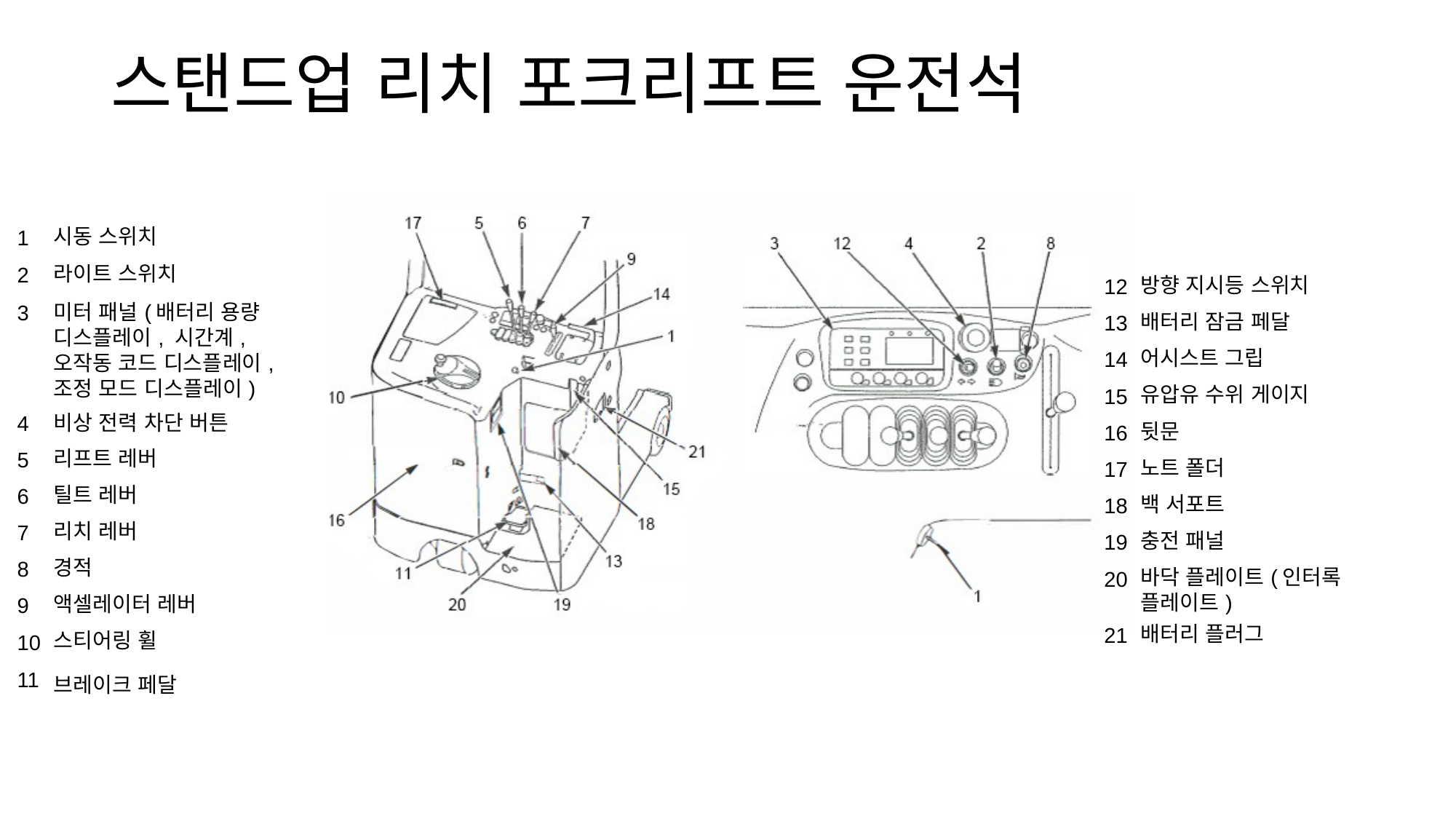

# 스탠드업 리치 포크리프트 운전석

| 1 | 시동 스위치 |
| --- | --- |
| 2 | 라이트 스위치 |
| 3 | 미터 패널(배터리 용량 디스플레이, 시간계, 오작동 코드 디스플레이, 조정 모드 디스플레이) |
| 4 | 비상 전력 차단 버튼 |
| 5 | 리프트 레버 |
| 6 | 틸트 레버 |
| 7 | 리치 레버 |
| 8 | 경적 |
| 9 | 액셀레이터 레버 |
| 10 | 스티어링 휠 |
| 11 | 브레이크 페달 |
| 12 | 방향 지시등 스위치 |
| --- | --- |
| 13 | 배터리 잠금 페달 |
| 14 | 어시스트 그립 |
| 15 | 유압유 수위 게이지 |
| 16 | 뒷문 |
| 17 | 노트 폴더 |
| 18 | 백 서포트 |
| 19 | 충전 패널 |
| 20 | 바닥 플레이트(인터록 플레이트) |
| 21 | 배터리 플러그 |